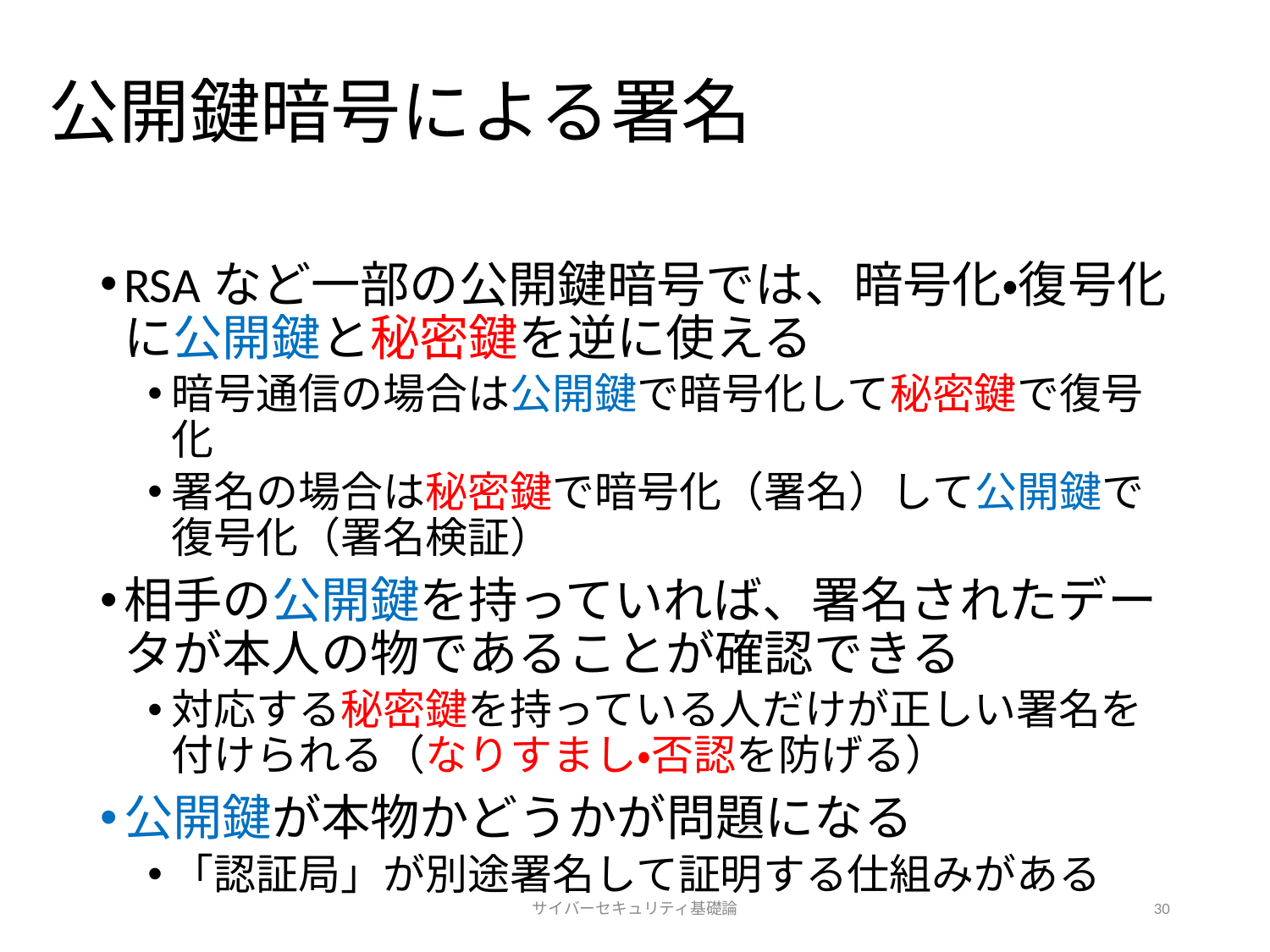

# 公開鍵暗号による署名
RSAなど一部の公開鍵暗号では、暗号化・復号化に公開鍵と秘密鍵を逆に使える
暗号通信の場合は公開鍵で暗号化して秘密鍵で復号化
署名の場合は秘密鍵で暗号化（署名）して公開鍵で復号化（署名検証）
相手の公開鍵を持っていれば、署名されたデータが本人の物であることが確認できる
対応する秘密鍵を持っている人だけが正しい署名を付けられる（なりすまし・否認を防げる）
公開鍵が本物かどうかが問題になる
「認証局」が別途署名して証明する仕組みがある
サイバーセキュリティ基礎論
30